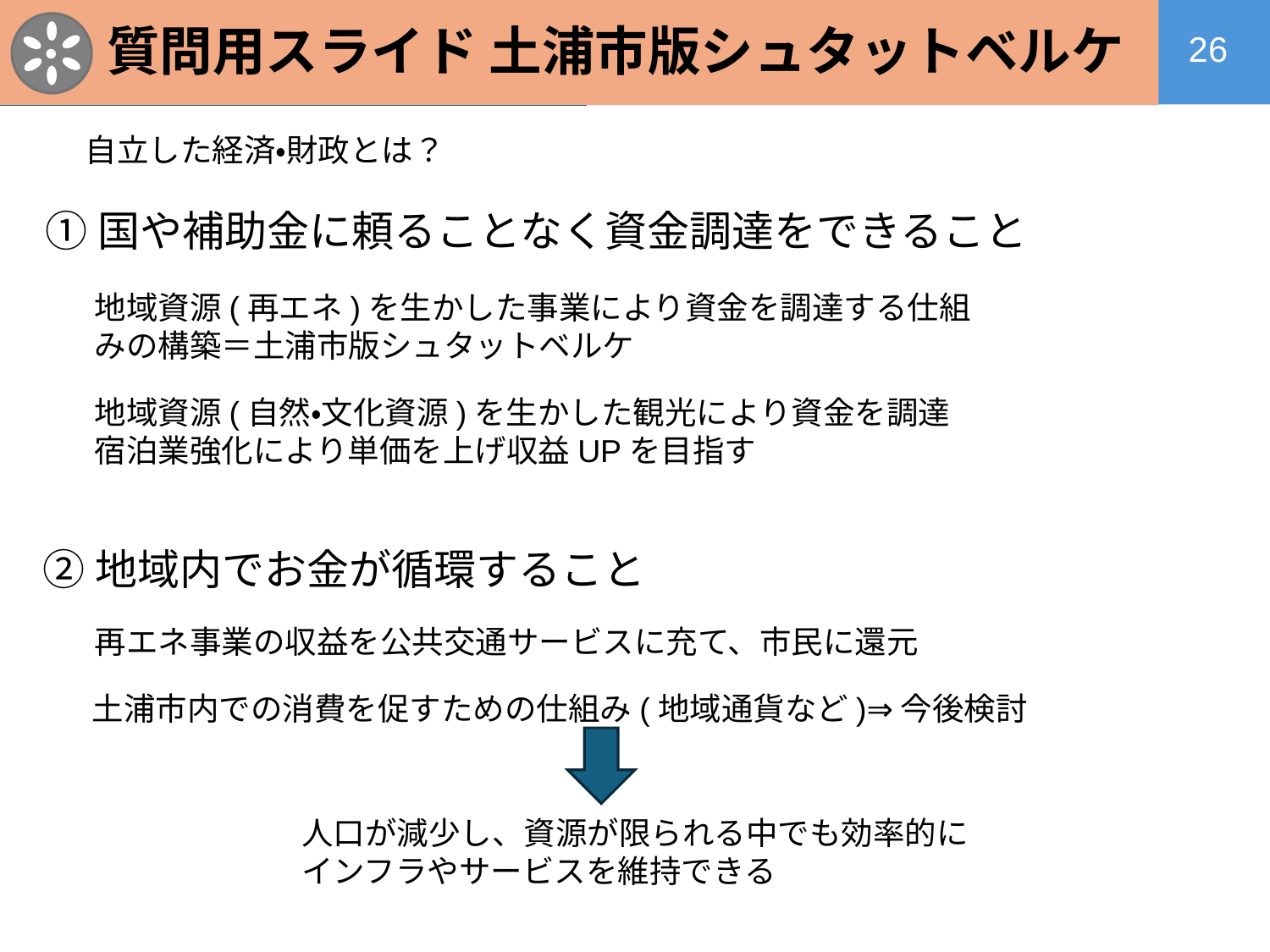

# 質問用スライド 土浦市版シュタットベルケ

26

自立した経済・財政とは？
①国や補助金に頼ることなく資金調達をできること
地域資源(再エネ)を生かした事業により資金を調達する仕組みの構築＝土浦市版シュタットベルケ
地域資源(自然・文化資源)を生かした観光により資金を調達
宿泊業強化により単価を上げ収益UPを目指す
②地域内でお金が循環すること
再エネ事業の収益を公共交通サービスに充て、市民に還元
土浦市内での消費を促すための仕組み(地域通貨など)⇒今後検討

人口が減少し、資源が限られる中でも効率的に
インフラやサービスを維持できる